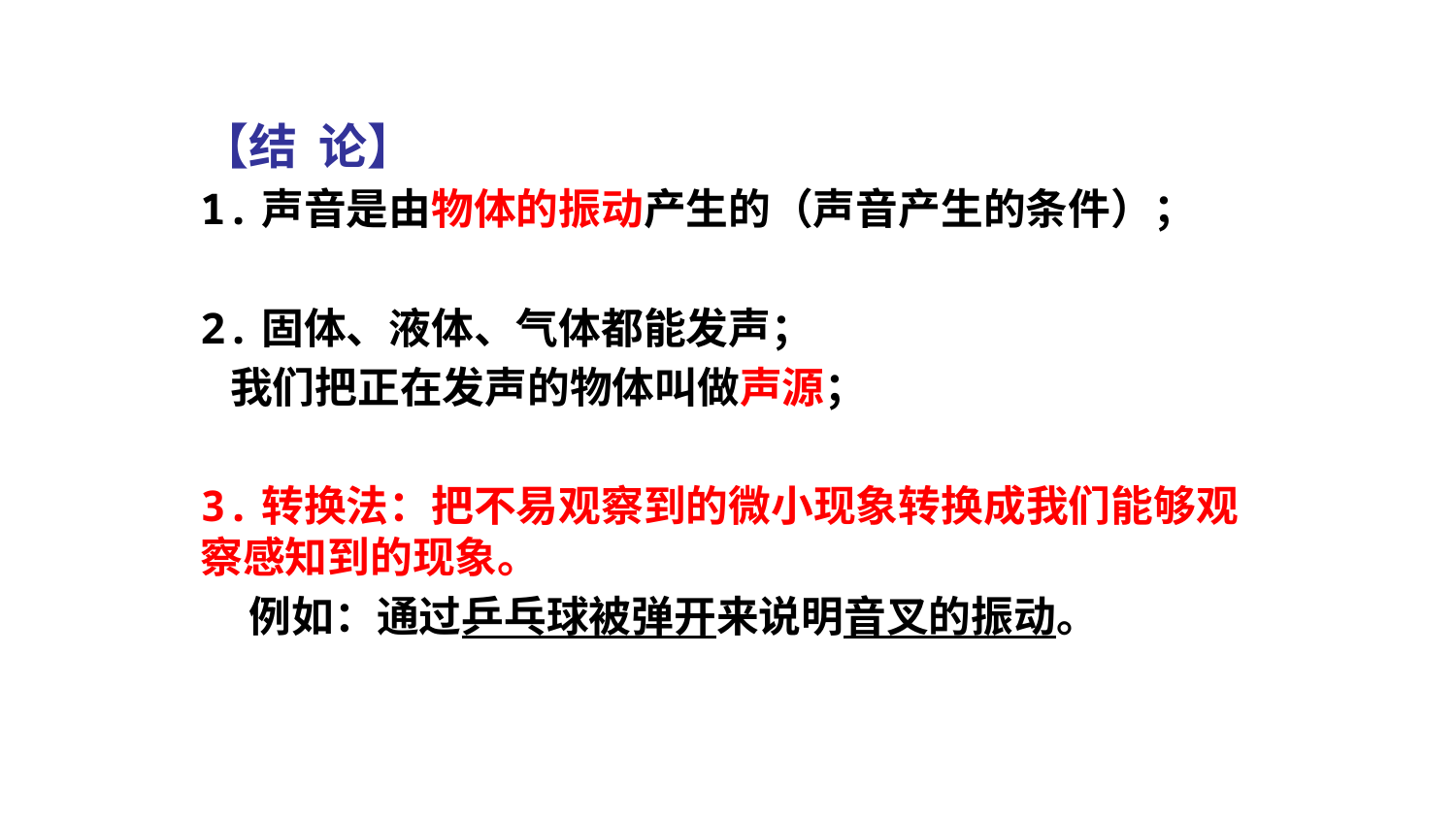

【结  论】
1.声音是由物体的振动产生的（声音产生的条件）；

2.固体、液体、气体都能发声；
  我们把正在发声的物体叫做声源；

3.转换法：把不易观察到的微小现象转换成我们能够观察感知到的现象。
    例如：通过乒乓球被弹开来说明音叉的振动。